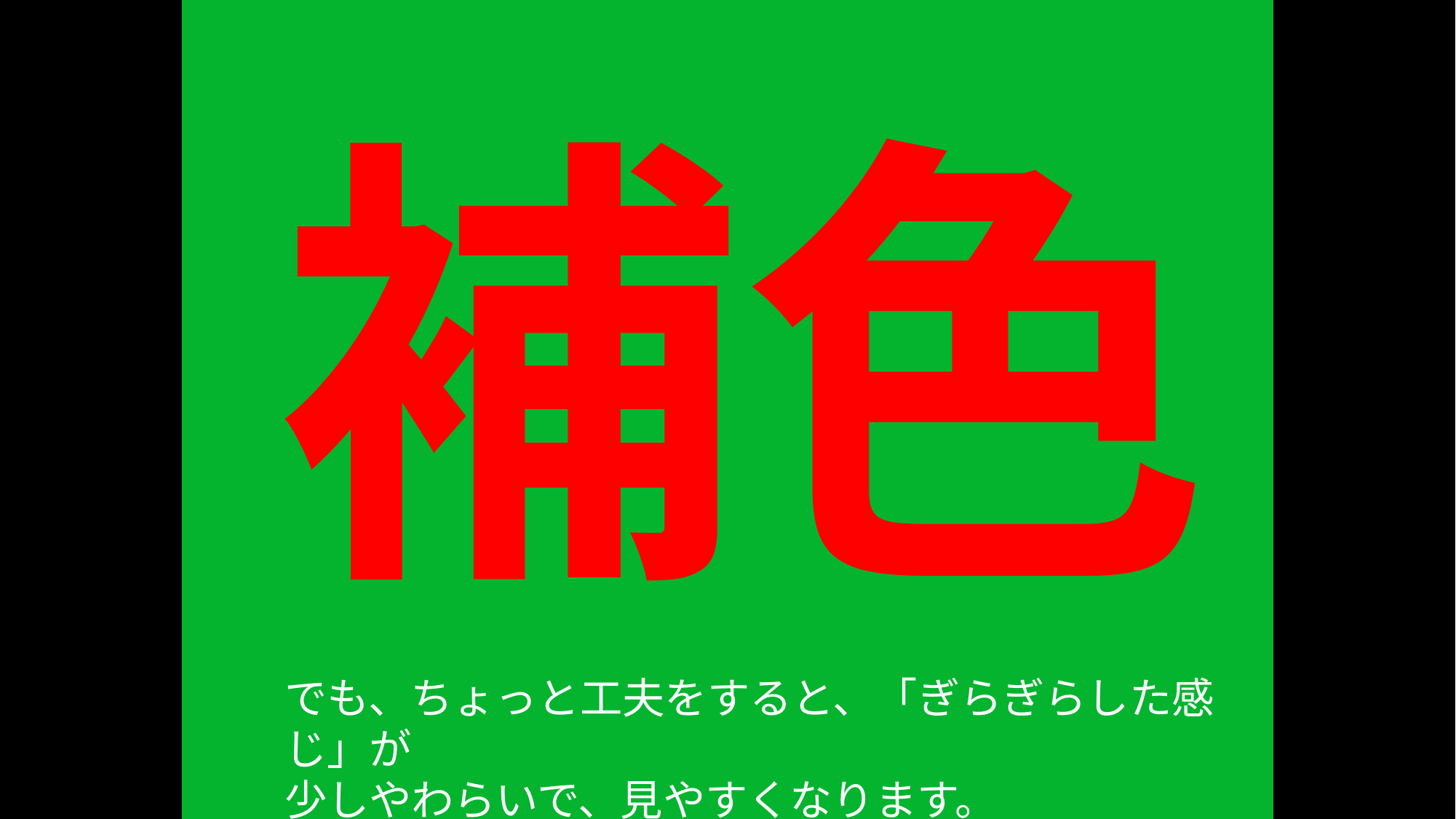

補色
でも、ちょっと工夫をすると、「ぎらぎらした感じ」が
少しやわらいで、見やすくなります。